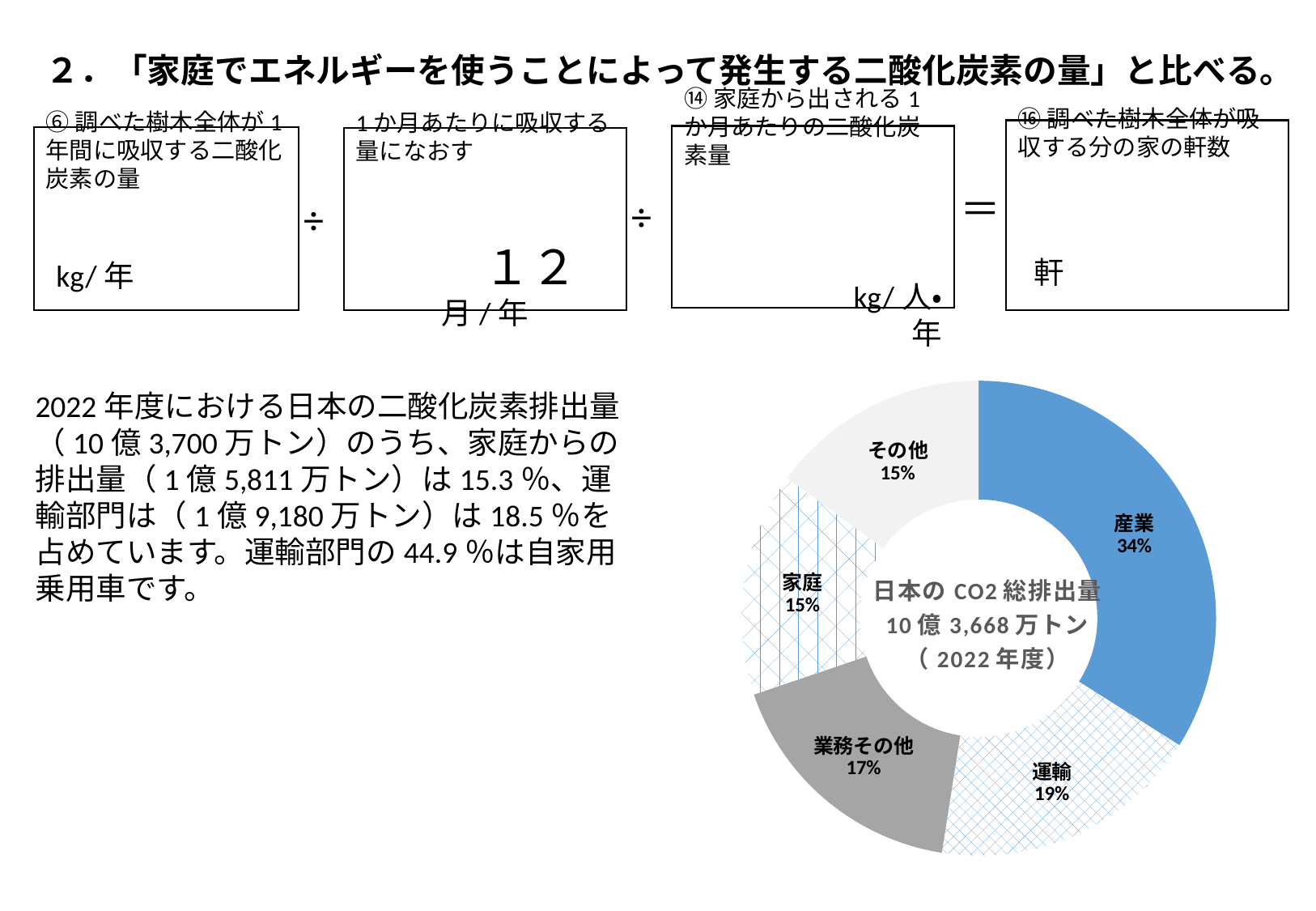

２．「家庭でエネルギーを使うことによって発生する二酸化炭素の量」と比べる。
⑯調べた樹木全体が吸収する分の家の軒数

軒
⑭家庭から出される1か月あたりの二酸化炭素量

　　　　　　　　　　　　　　　　　　　　　kg/人・年
⑥調べた樹木全体が1年間に吸収する二酸化炭素の量

kg/年
1か月あたりに吸収する量になおす
　　　　　　　　　　　　　　　　　　　　１２　月/年
＝
÷
÷

### Chart: 日本のCO2総排出量
10億3,668万トン
（2022年度）

| Category | 万トン |
|---|---|
| 産業 | 35226.0 |
| 運輸 | 19180.0 |
| 業務その他 | 17946.0 |
| 家庭 | 15811.0 |
| その他 | 15505.0 |
2022年度における日本の二酸化炭素排出量（10億3,700万トン）のうち、家庭からの排出量（1億5,811万トン）は15.3％、運輸部門は（1億9,180万トン）は18.5％を占めています。運輸部門の44.9％は自家用乗用車です。